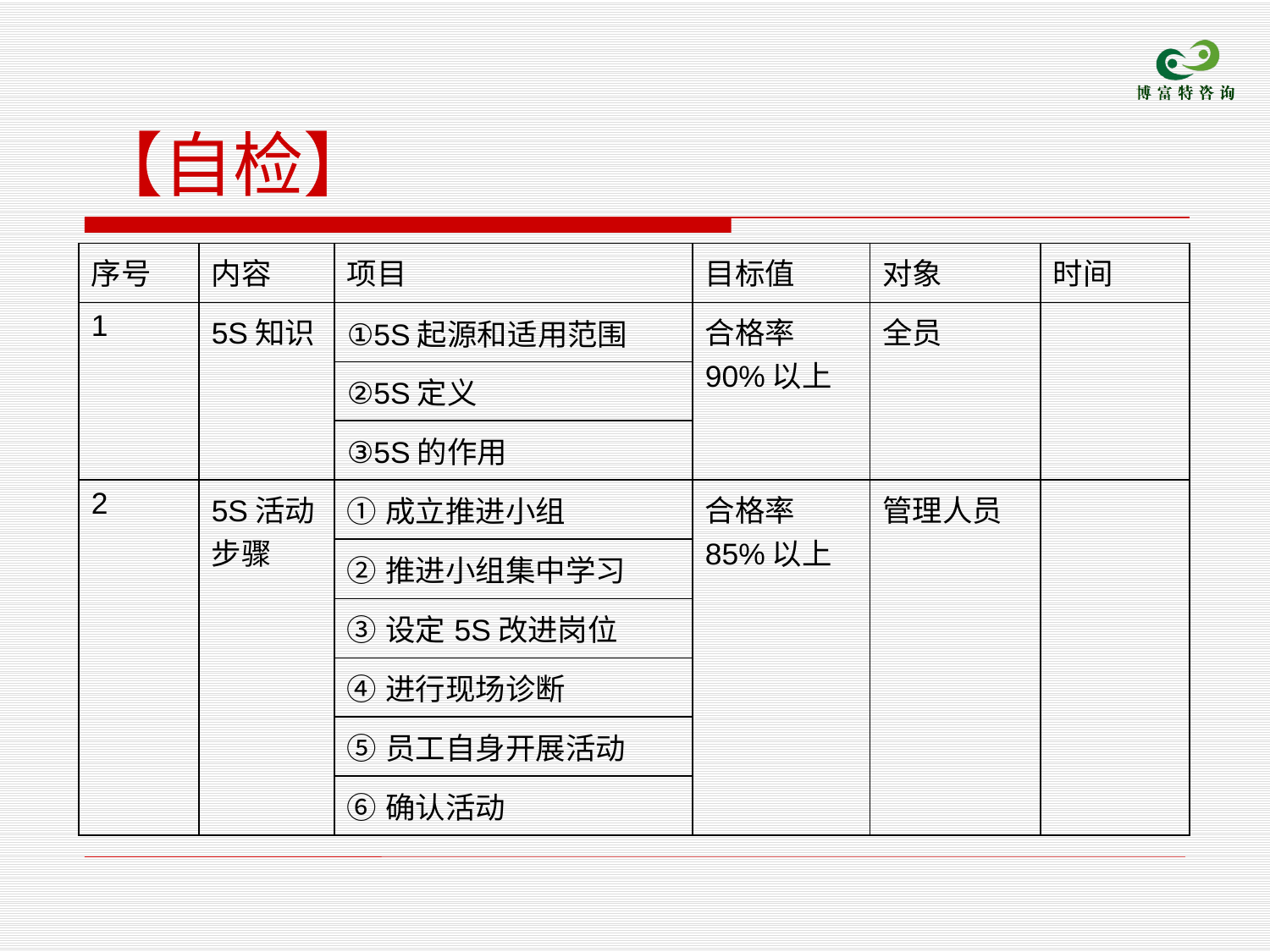

# 【自检】
| 序号 | 内容 | 项目 | 目标值 | 对象 | 时间 |
| --- | --- | --- | --- | --- | --- |
| 1 | 5S知识 | ①5S起源和适用范围 | 合格率90%以上 | 全员 |  |
|  |  | ②5S定义 |  |  |  |
|  |  | ③5S的作用 |  |  |  |
| 2 | 5S活动步骤 | ①成立推进小组 | 合格率85%以上 | 管理人员 |  |
|  |  | ②推进小组集中学习 |  |  |  |
|  |  | ③设定5S改进岗位 |  |  |  |
|  |  | ④进行现场诊断 |  |  |  |
|  |  | ⑤员工自身开展活动 |  |  |  |
|  |  | ⑥确认活动 |  |  |  |
374